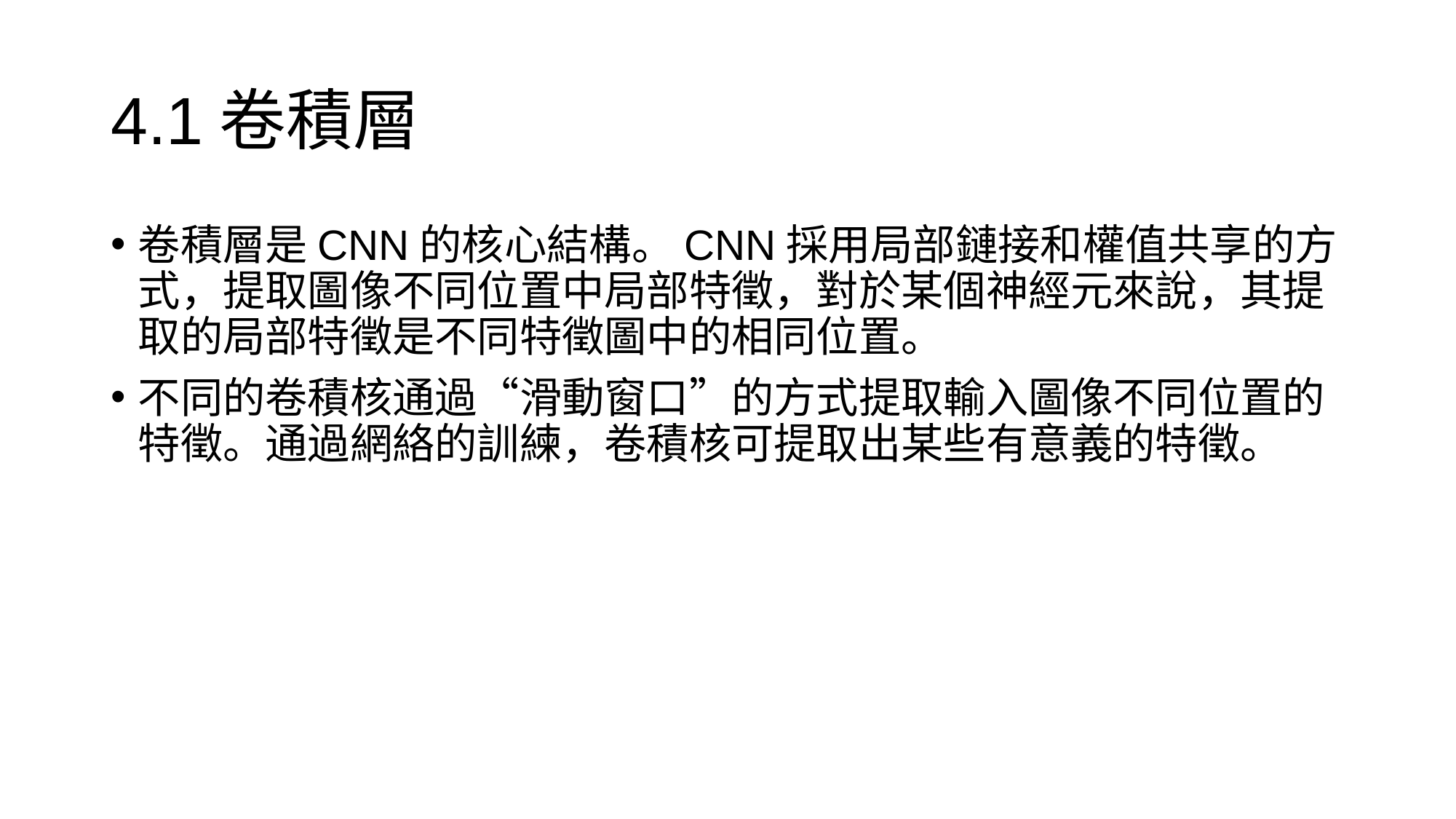

# 4.1卷積層
卷積層是CNN的核心結構。CNN採用局部鏈接和權值共享的方式，提取圖像不同位置中局部特徵，對於某個神經元來說，其提取的局部特徵是不同特徵圖中的相同位置。
不同的卷積核通過“滑動窗口”的方式提取輸入圖像不同位置的特徵。通過網絡的訓練，卷積核可提取出某些有意義的特徵。